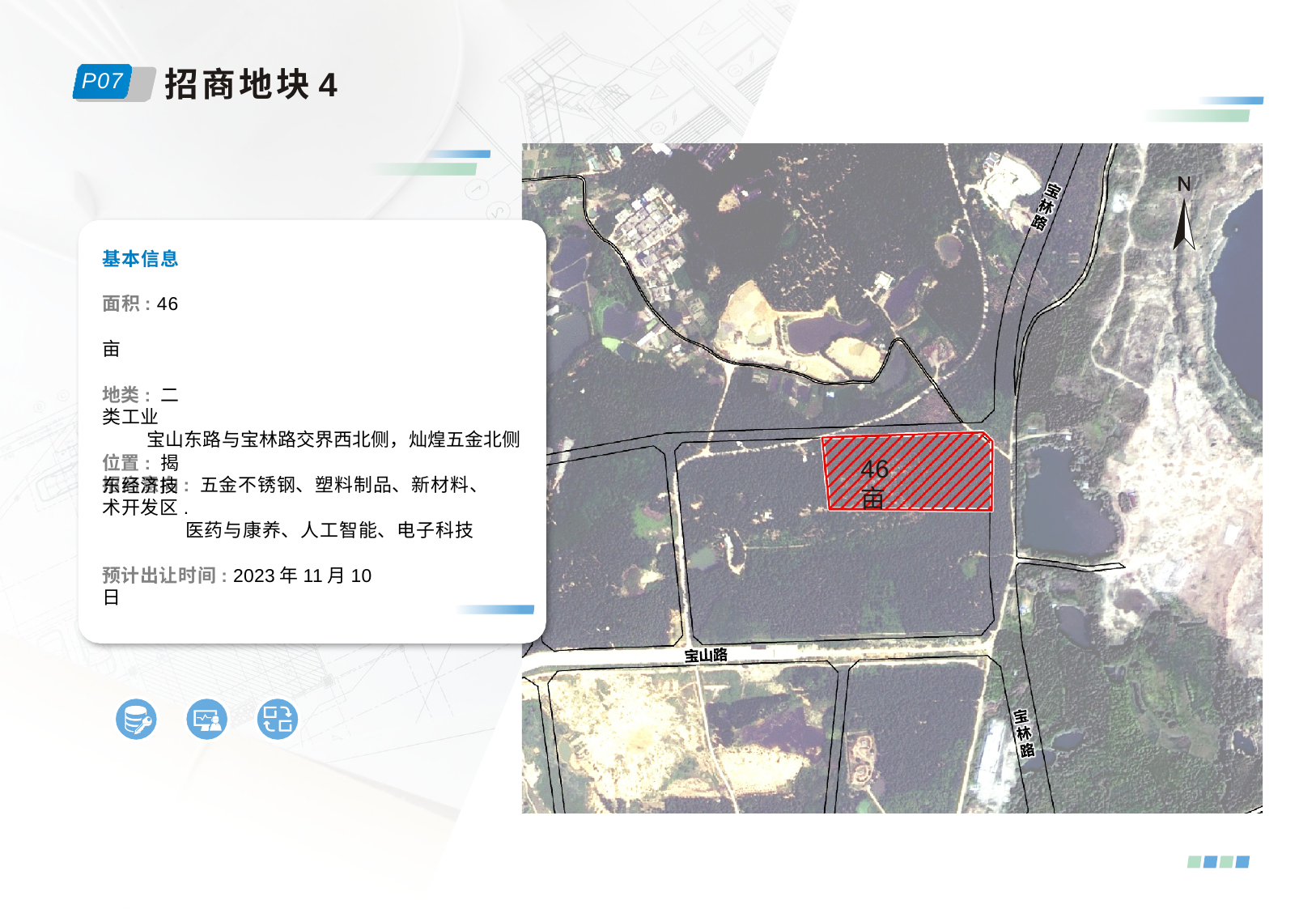

# 招商地块4

P07

基本信息面积: 46亩

地类: 二类工业

位置: 揭东经济技术开发区.
宝山东路与宝林路交界西北侧，灿煌五金北侧
招商意向: 五金不锈钢、塑料制品、新材料、医药与康养、人工智能、电子科技
46亩
预计出让时间: 2023年11月10日